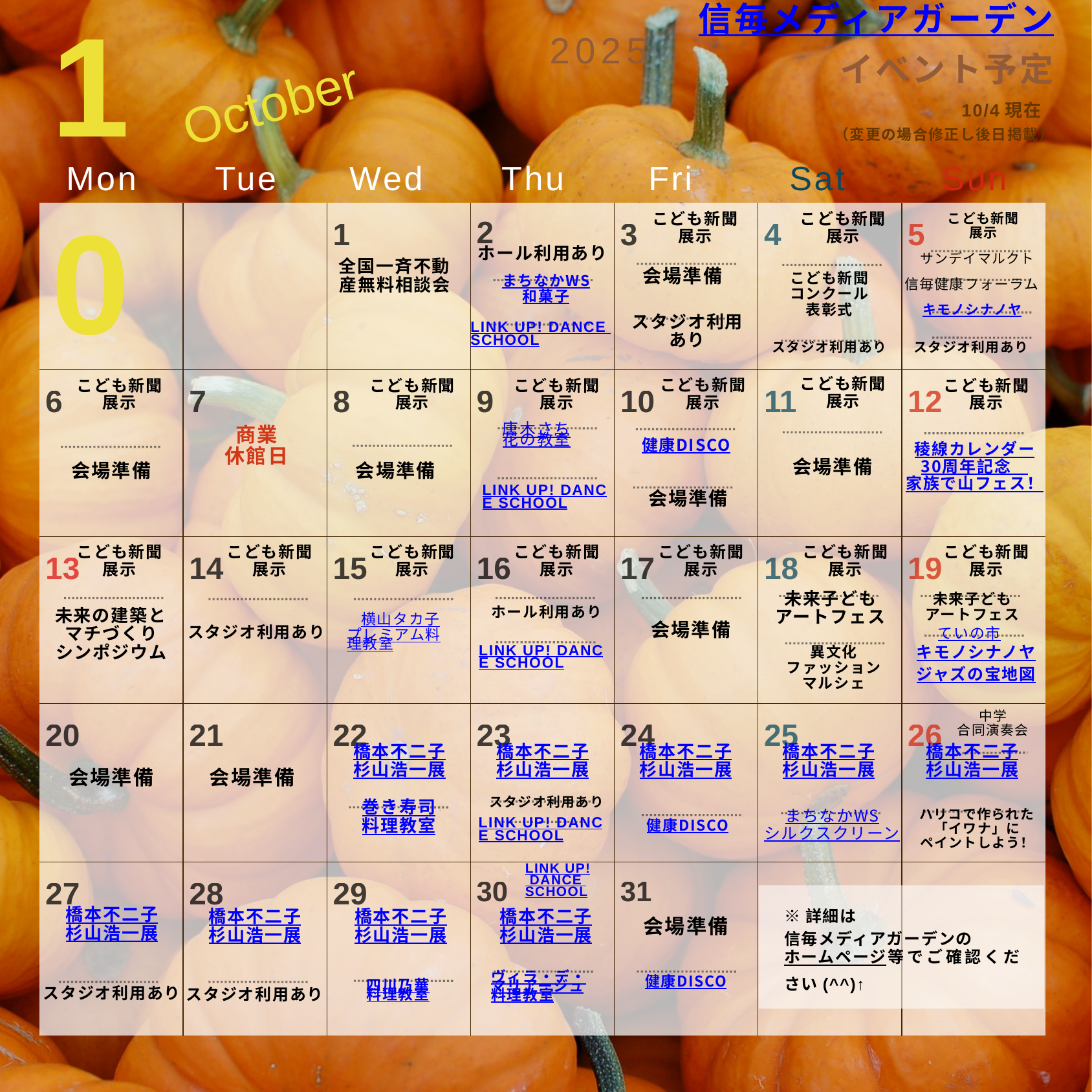

10
信毎メディアガーデン
2025
イベント予定
October
10/4現在
（変更の場合修正し後日掲載）
Mon
Tue
Wed
Thu
Fri
Sat
Sun
|  |  | 1 | 2 | 3 | 4 | 5 |
| --- | --- | --- | --- | --- | --- | --- |
| 6 | 7 | 8 | 9 | 10 | 11 | 12 |
| 13 | 14 | 15 | 16 | 17 | 18 | 19 |
| 20 | 21 | 22 | 23 | 24 | 25 | 26 |
| 27 | 28 | 29 | 30 | 31 |  |  |
こども新聞
展示
こども新聞
展示
こども新聞
展示
ホール利用あり

サンデイマルクト
全国一斉不動産無料相談会

会場準備
こども新聞
コンクール
表彰式
まちなかWS
和菓子
信毎健康フォーラム

キモノシナノヤ

スタジオ利用
あり

LINK UP! DANCE SCHOOL

スタジオ利用あり

スタジオ利用あり
こども新聞
展示
こども新聞
展示
こども新聞
展示
こども新聞
展示
こども新聞
展示
こども新聞
展示
商業
休館日
唐木さち花の教室

健康DISCO
稜線カレンダー
30周年記念
家族で山フェス！

会場準備
会場準備
会場準備

LINK UP! DANCE SCHOOL

会場準備
こども新聞
展示
こども新聞
展示
こども新聞
展示
こども新聞
展示
こども新聞
展示
こども新聞
展示
こども新聞
展示
未来子ども
アートフェス
未来子ども
アートフェス

ホール利用あり
未来の建築とマチづくり
シンポジウム
横山タカ子
プレミアム料理教室
会場準備
スタジオ利用あり
ていの市

LINK UP! DANCE SCHOOL

異文化
ファッション
マルシェ
キモノシナノヤ
ジャズの宝地図
中学
合同演奏会
橋本不二子
杉山浩一展
橋本不二子
杉山浩一展
橋本不二子
杉山浩一展
橋本不二子
杉山浩一展
橋本不二子
杉山浩一展

会場準備
会場準備
スタジオ利用あり

巻き寿司
料理教室

ハリコで作られた「イワナ」に
ペイントしよう！

まちなかWS
シルクスクリーン

LINK UP! DANCE SCHOOL

健康DISCO
LINK UP! DANCE SCHOOL

※詳細は
信毎メディアガーデンの
ホームページ等でご確認ください(^^)↑
橋本不二子
杉山浩一展
橋本不二子
杉山浩一展
橋本不二子
杉山浩一展
橋本不二子
杉山浩一展
会場準備

ヴィラ・デ・マリアージュ料理教室
健康DISCO

四川乃華料理教室
スタジオ利用あり
スタジオ利用あり